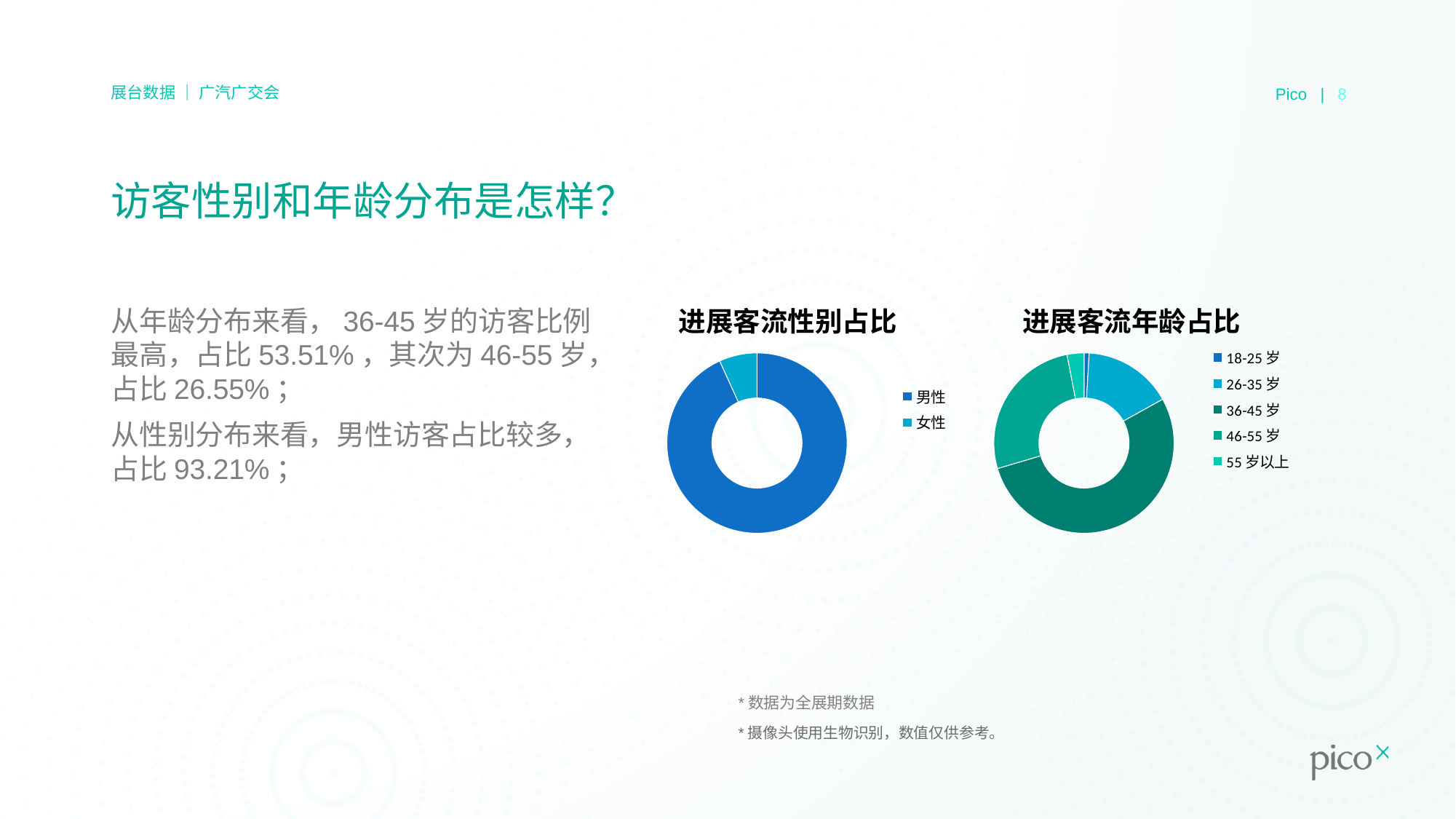

Pico   |
8
展台数据 ｜ 广汽广交会
# 访客性别和年龄分布是怎样？

### Chart: 进展客流性别占比

| Category | count |
|---|---|
| 男性 | 26065.0 |
| 女性 | 1899.0 |

### Chart: 进展客流年龄占比

| Category | count |
|---|---|
| 18-25岁 | 257.0 |
| 26-35岁 | 4476.0 |
| 36-45岁 | 14964.0 |
| 46-55岁 | 7424.0 |
| 55岁以上 | 843.0 |
从年龄分布来看，36-45岁的访客比例最高，占比53.51%，其次为46-55岁，占比26.55%；
从性别分布来看，男性访客占比较多，占比93.21%；
*数据为全展期数据
*摄像头使用生物识别，数值仅供参考。